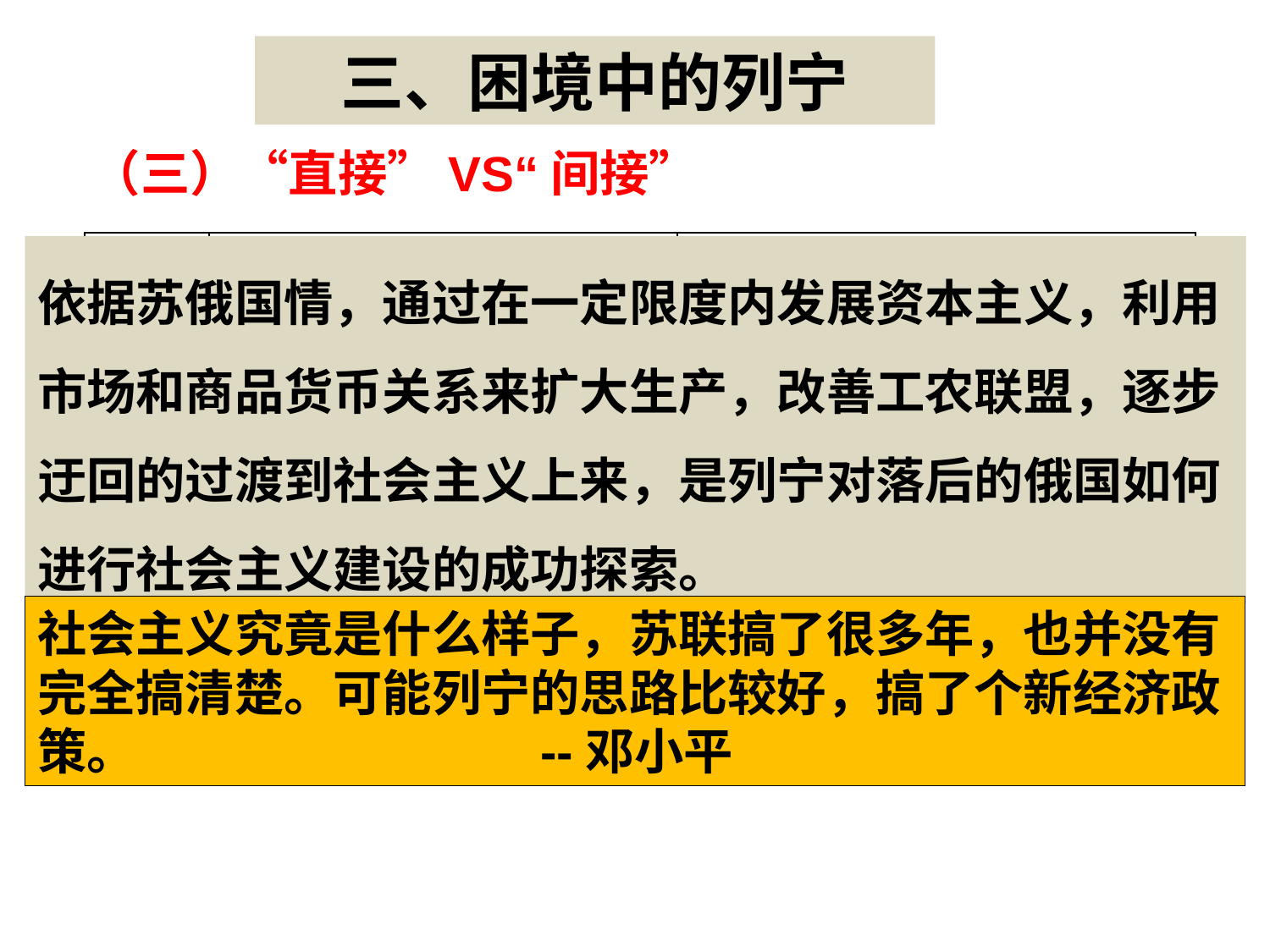

三、困境中的列宁
（三）“直接”VS“间接”
| 项目 | 战时共产主义政策 | 新经济政策 |
| --- | --- | --- |
| 农业 |  |  |
| 工业 |  |  |
| 商业 |  |  |
| 分配 |  |  |
依据苏俄国情，通过在一定限度内发展资本主义，利用市场和商品货币关系来扩大生产，改善工农联盟，逐步迂回的过渡到社会主义上来，是列宁对落后的俄国如何进行社会主义建设的成功探索。
固定的粮食税
实行余粮收集制
国家掌握经济命脉的前提
下，中小企业允许本国和
外国资本家经营
工业全部国有化
取消商品贸易
允许自由贸易和商品交换
社会主义究竟是什么样子，苏联搞了很多年，也并没有完全搞清楚。可能列宁的思路比较好，搞了个新经济政策。                                   --邓小平
实物配给
普遍义务劳动
按劳分配